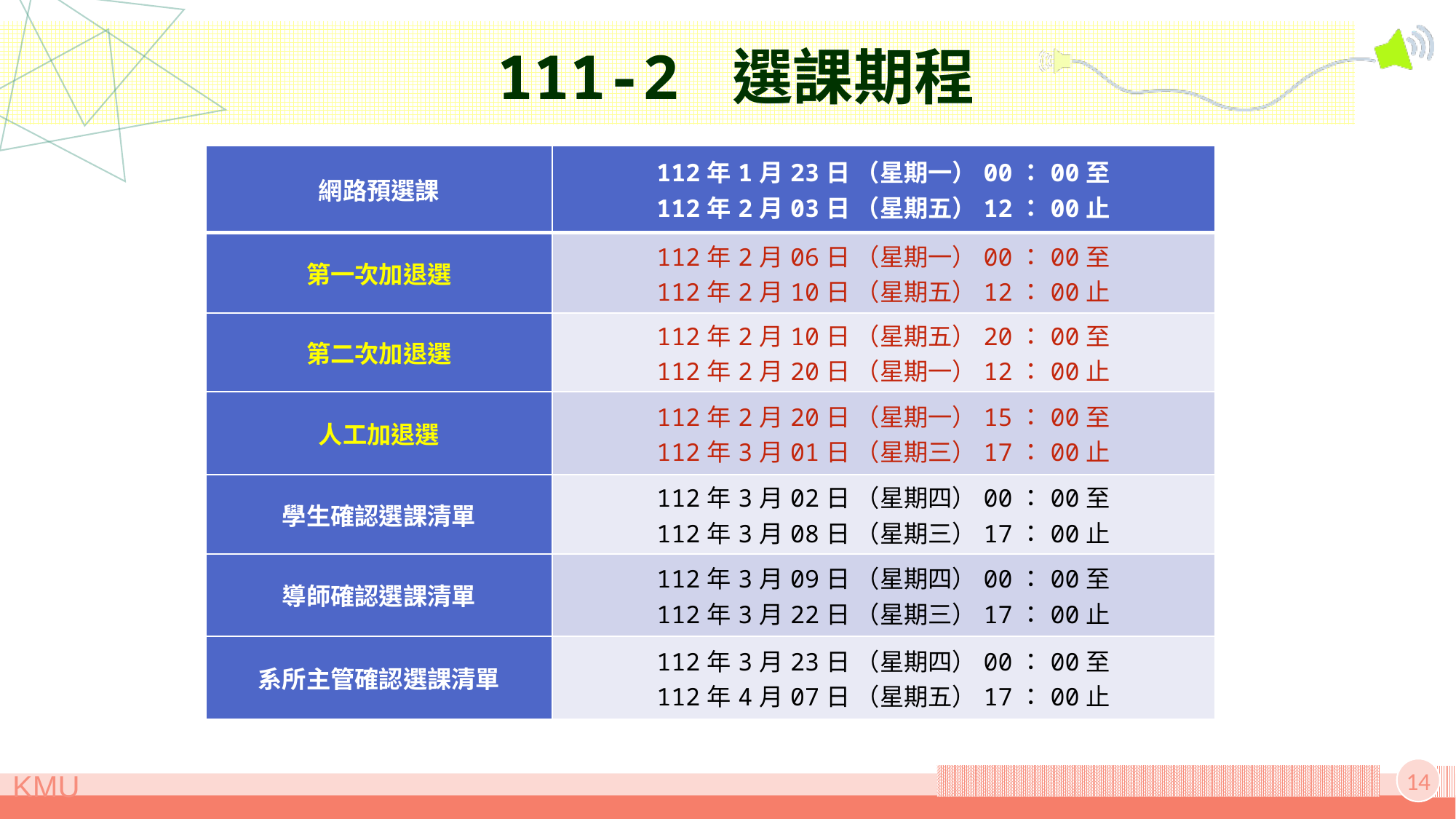

# 111-2 選課期程
| 網路預選課 | 112年1月23日 （星期一）00：00至 112年2月03日 （星期五）12：00止 |
| --- | --- |
| 第一次加退選 | 112年2月06日 （星期一）00：00至 112年2月10日 （星期五）12：00止 |
| 第二次加退選 | 112年2月10日 （星期五）20：00至 112年2月20日 （星期一）12：00止 |
| 人工加退選 | 112年2月20日 （星期一）15：00至 112年3月01日 （星期三）17：00止 |
| 學生確認選課清單 | 112年3月02日 （星期四）00：00至 112年3月08日 （星期三）17：00止 |
| 導師確認選課清單 | 112年3月09日 （星期四）00：00至 112年3月22日 （星期三）17：00止 |
| 系所主管確認選課清單 | 112年3月23日 （星期四）00：00至 112年4月07日 （星期五）17：00止 |